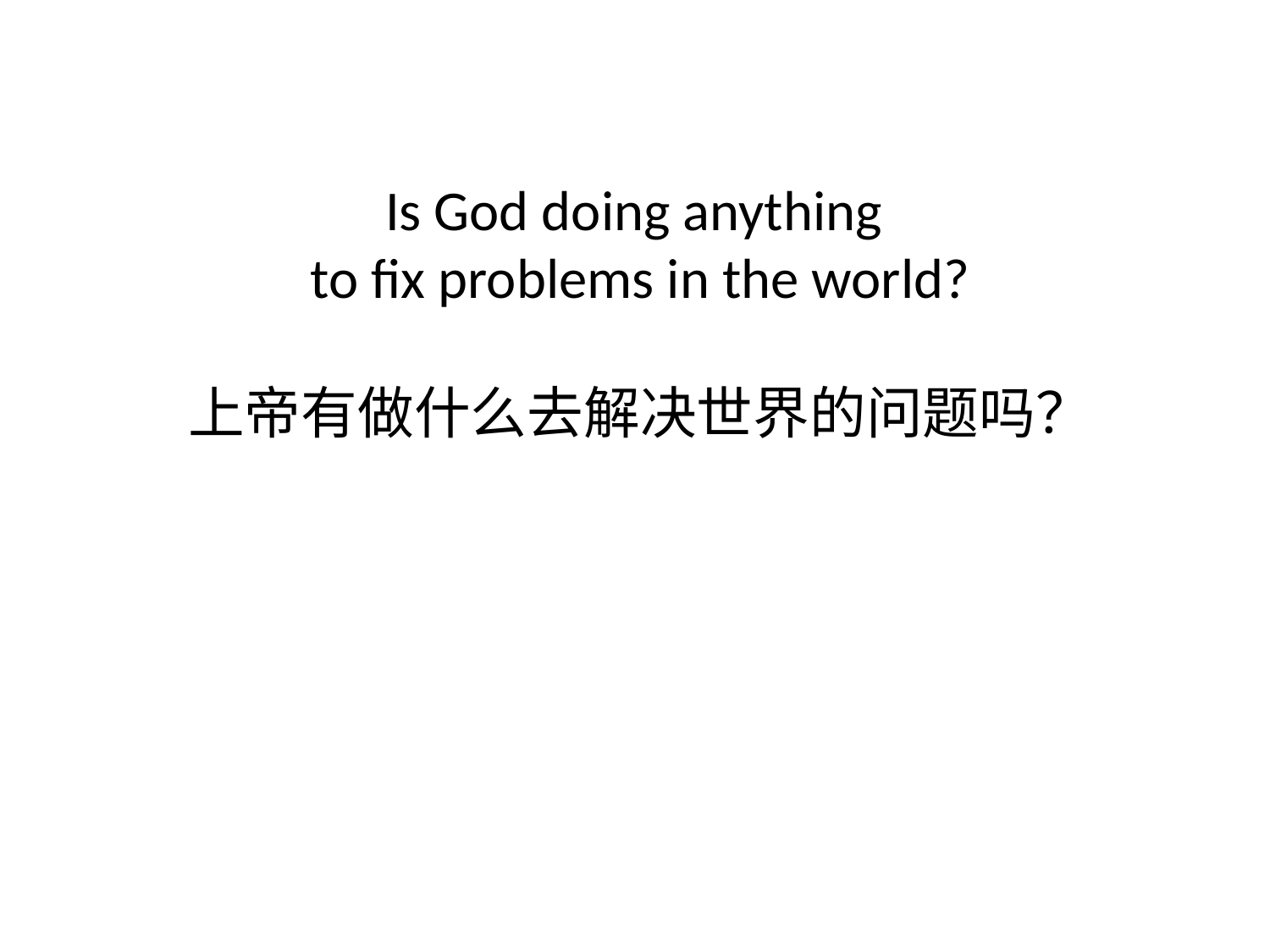

# Is God doing anything to fix problems in the world? 上帝有做什么去解决世界的问题吗？